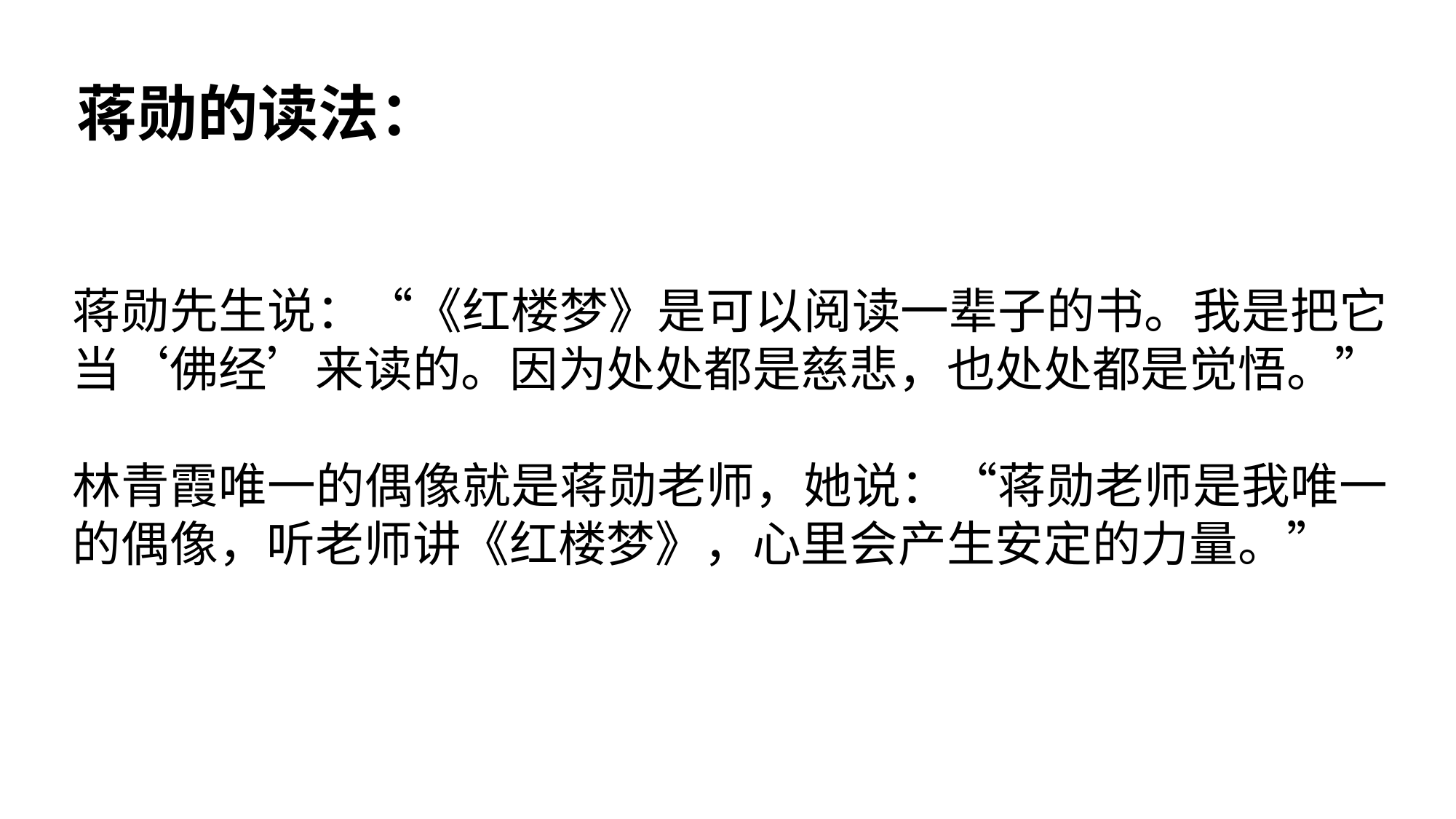

蒋勋的读法：
蒋勋先生说：“《红楼梦》是可以阅读一辈子的书。我是把它当‘佛经’来读的。因为处处都是慈悲，也处处都是觉悟。”

林青霞唯一的偶像就是蒋勋老师，她说：“蒋勋老师是我唯一的偶像，听老师讲《红楼梦》，心里会产生安定的力量。”